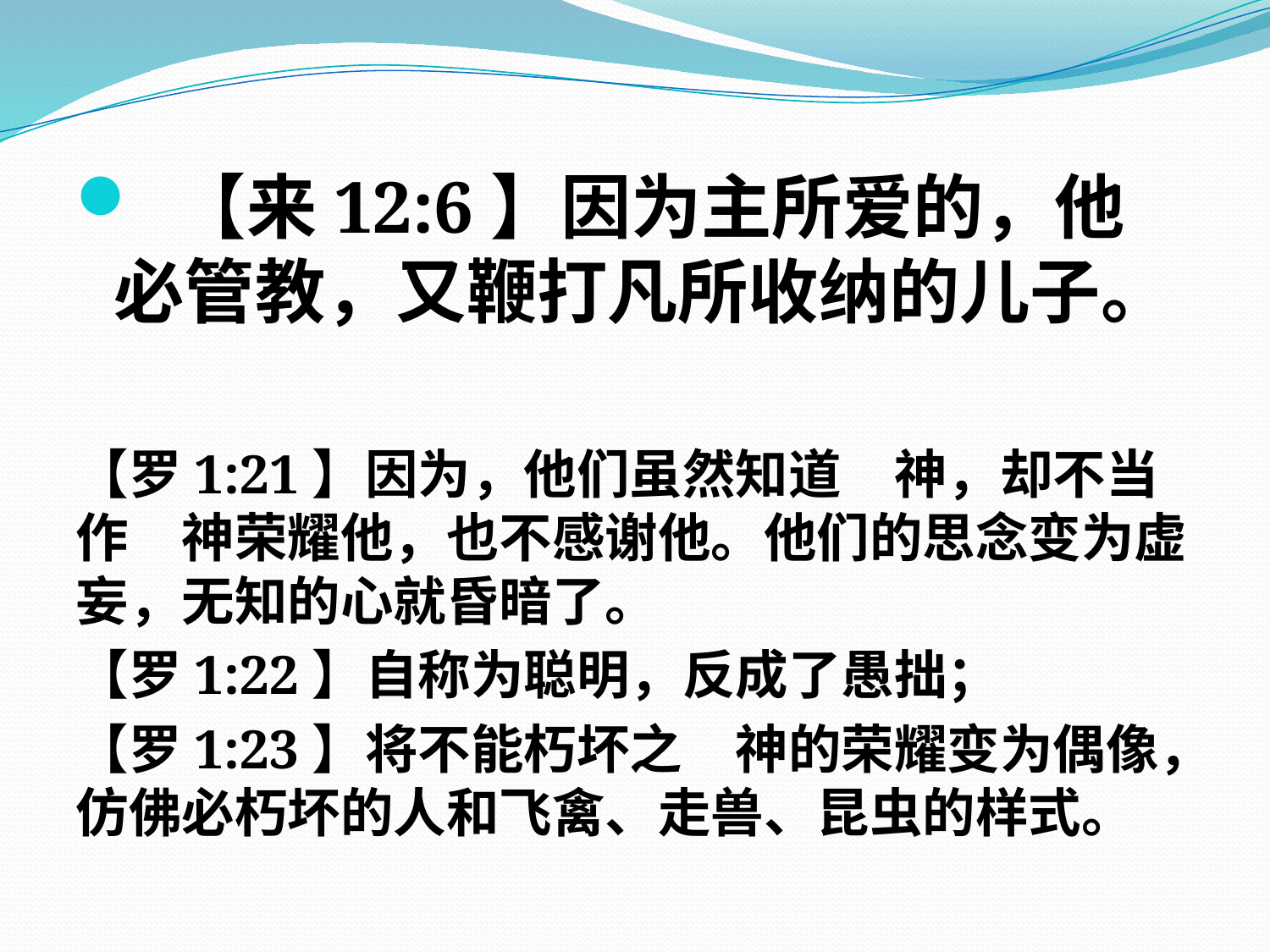

【来12:6】因为主所爱的，他必管教，又鞭打凡所收纳的儿子。

【罗1:21】因为，他们虽然知道　神，却不当作　神荣耀他，也不感谢他。他们的思念变为虚妄，无知的心就昏暗了。
【罗1:22】自称为聪明，反成了愚拙；
【罗1:23】将不能朽坏之　神的荣耀变为偶像，仿佛必朽坏的人和飞禽、走兽、昆虫的样式。